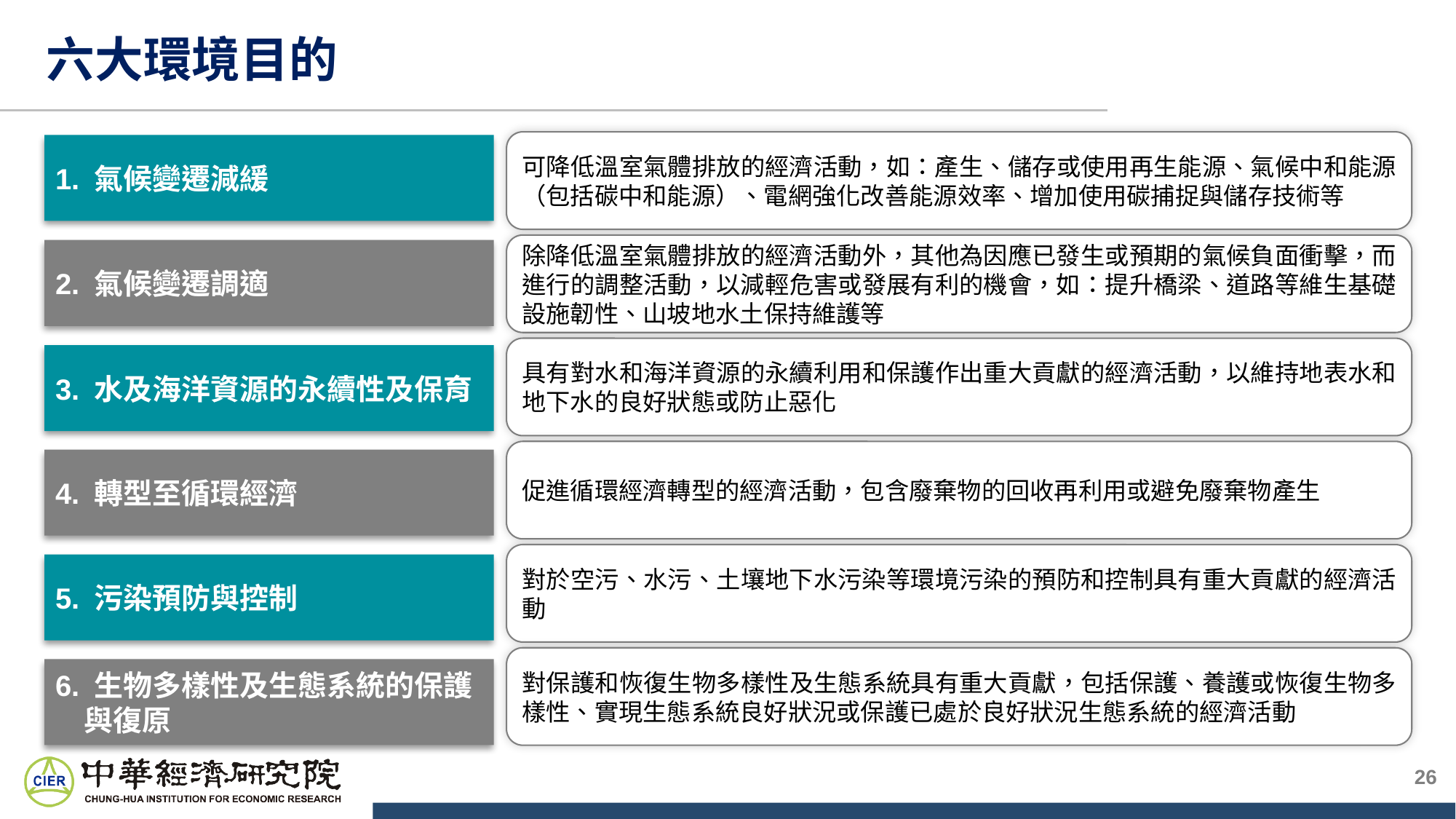

# 六大環境目的
可降低溫室氣體排放的經濟活動，如：產生、儲存或使用再生能源、氣候中和能源（包括碳中和能源）、電網強化改善能源效率、增加使用碳捕捉與儲存技術等
1. 氣候變遷減緩
除降低溫室氣體排放的經濟活動外，其他為因應已發生或預期的氣候負面衝擊，而進行的調整活動，以減輕危害或發展有利的機會，如：提升橋梁、道路等維生基礎設施韌性、山坡地水土保持維護等
2. 氣候變遷調適
具有對水和海洋資源的永續利用和保護作出重大貢獻的經濟活動，以維持地表水和地下水的良好狀態或防止惡化
3. 水及海洋資源的永續性及保育
促進循環經濟轉型的經濟活動，包含廢棄物的回收再利用或避免廢棄物產生
4. 轉型至循環經濟
對於空污、水污、土壤地下水污染等環境污染的預防和控制具有重大貢獻的經濟活動
5. 污染預防與控制
對保護和恢復生物多樣性及生態系統具有重大貢獻，包括保護、養護或恢復生物多樣性、實現生態系統良好狀況或保護已處於良好狀況生態系統的經濟活動
6. 生物多樣性及生態系統的保護與復原
26